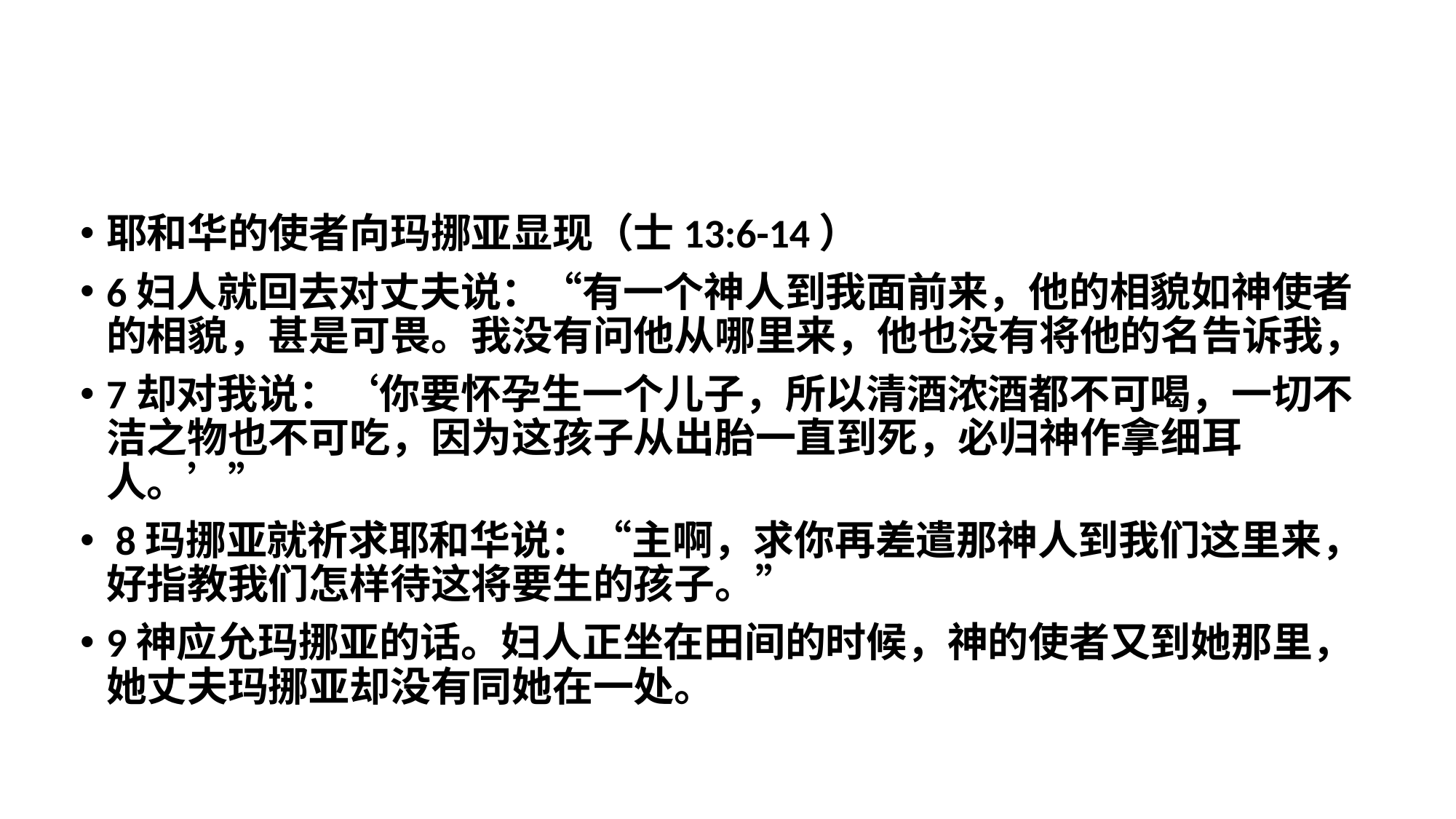

耶和华的使者向玛挪亚显现（士13:6-14）
6妇人就回去对丈夫说：“有一个神人到我面前来，他的相貌如神使者的相貌，甚是可畏。我没有问他从哪里来，他也没有将他的名告诉我，
7却对我说：‘你要怀孕生一个儿子，所以清酒浓酒都不可喝，一切不洁之物也不可吃，因为这孩子从出胎一直到死，必归神作拿细耳人。’”
 8玛挪亚就祈求耶和华说：“主啊，求你再差遣那神人到我们这里来，好指教我们怎样待这将要生的孩子。”
9神应允玛挪亚的话。妇人正坐在田间的时候，神的使者又到她那里，她丈夫玛挪亚却没有同她在一处。